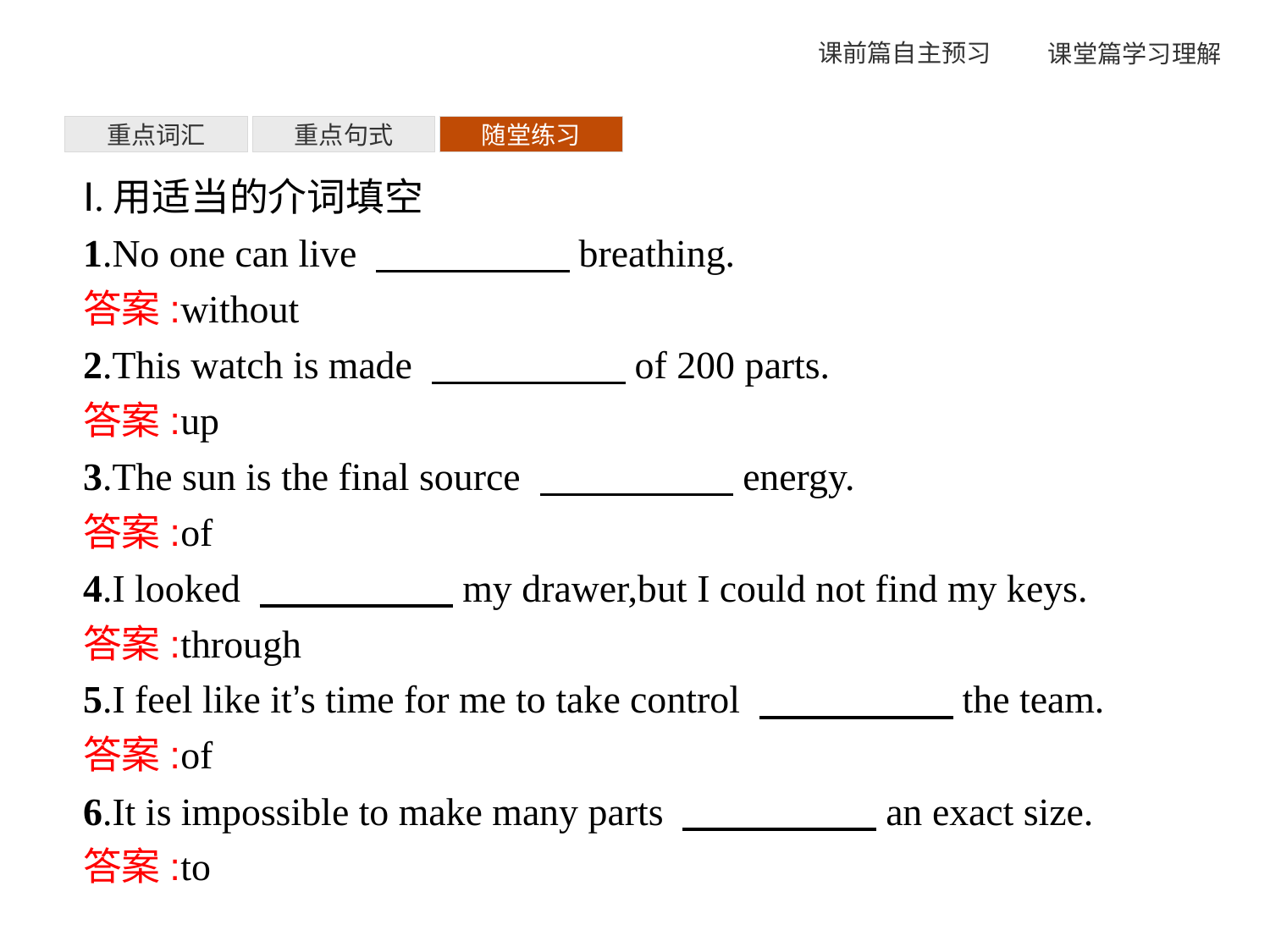

重点词汇
重点句式
随堂练习
Ⅰ.用适当的介词填空
1.No one can live 　　　　　breathing.
答案:without
2.This watch is made 　　　　　of 200 parts.
答案:up
3.The sun is the final source 　　　　　energy.
答案:of
4.I looked 　　　　　my drawer,but I could not find my keys.
答案:through
5.I feel like it’s time for me to take control 　　　　　the team.
答案:of
6.It is impossible to make many parts 　　　　　an exact size.
答案:to